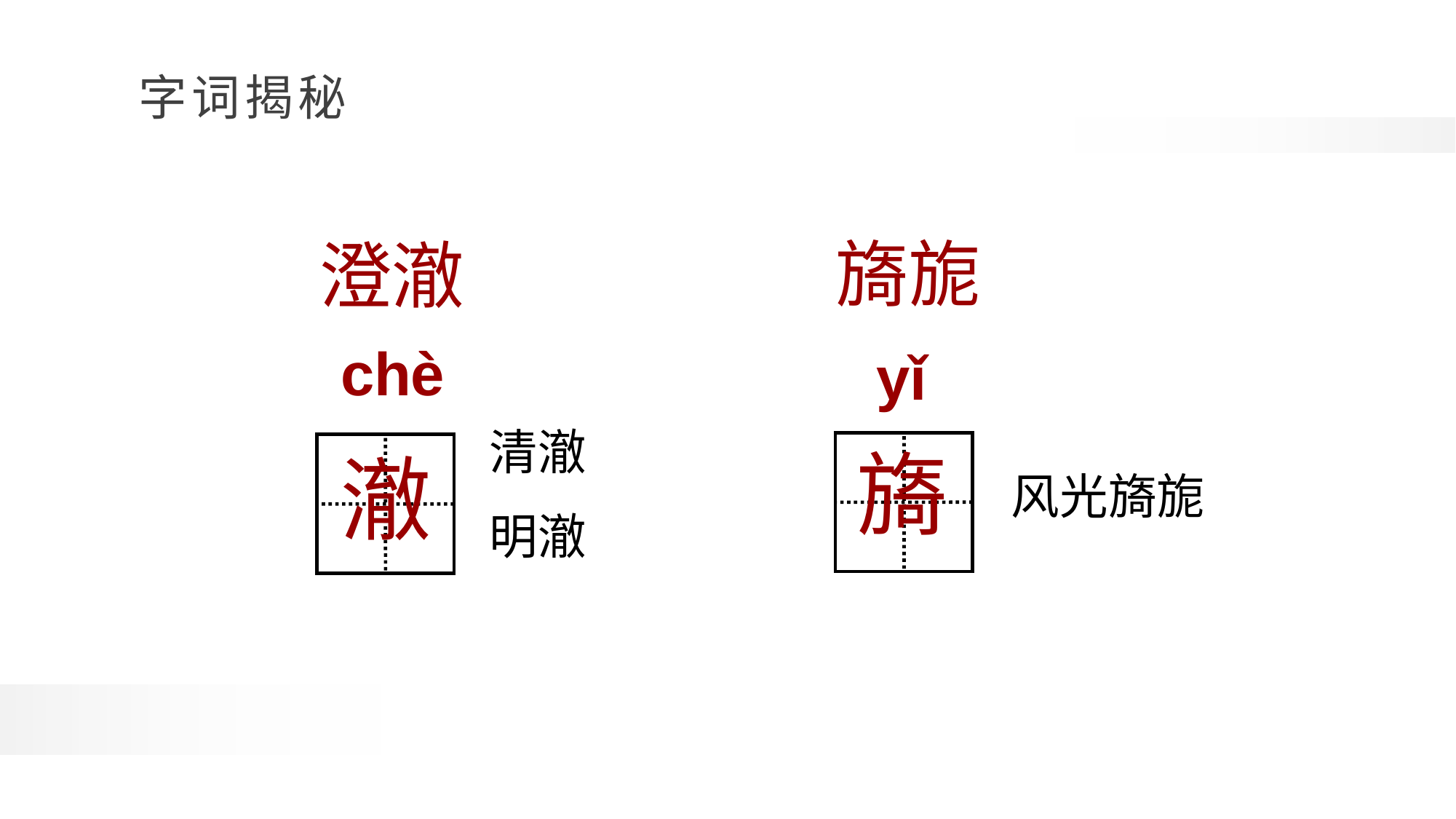

小学学科网  xuekeedu.com
旖旎
澄澈
chè
yǐ
清澈
旖

澈
风光旖旎
明澈